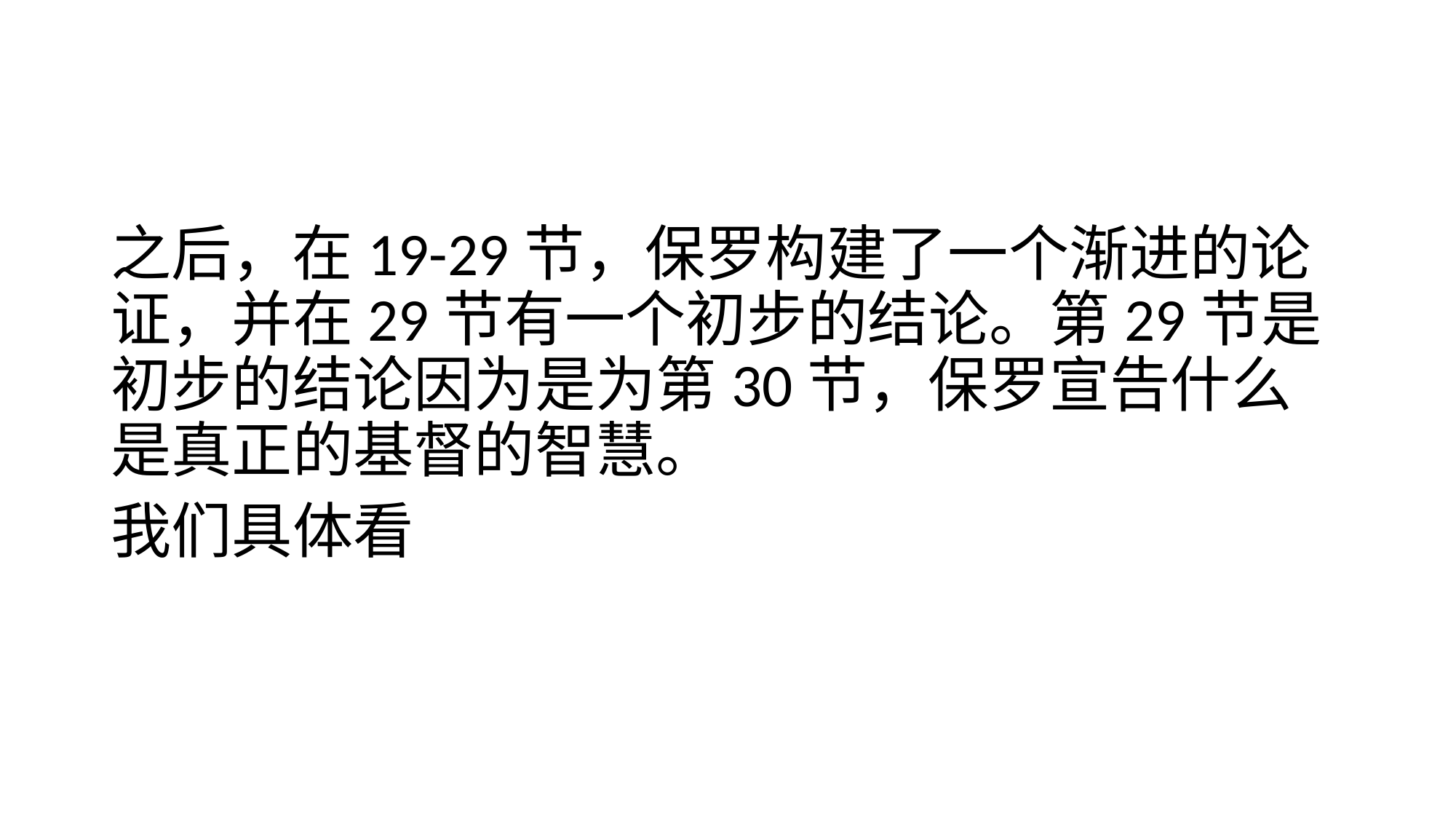

#
之后，在19-29节，保罗构建了一个渐进的论证，并在29节有一个初步的结论。第29节是初步的结论因为是为第30节，保罗宣告什么是真正的基督的智慧。
我们具体看